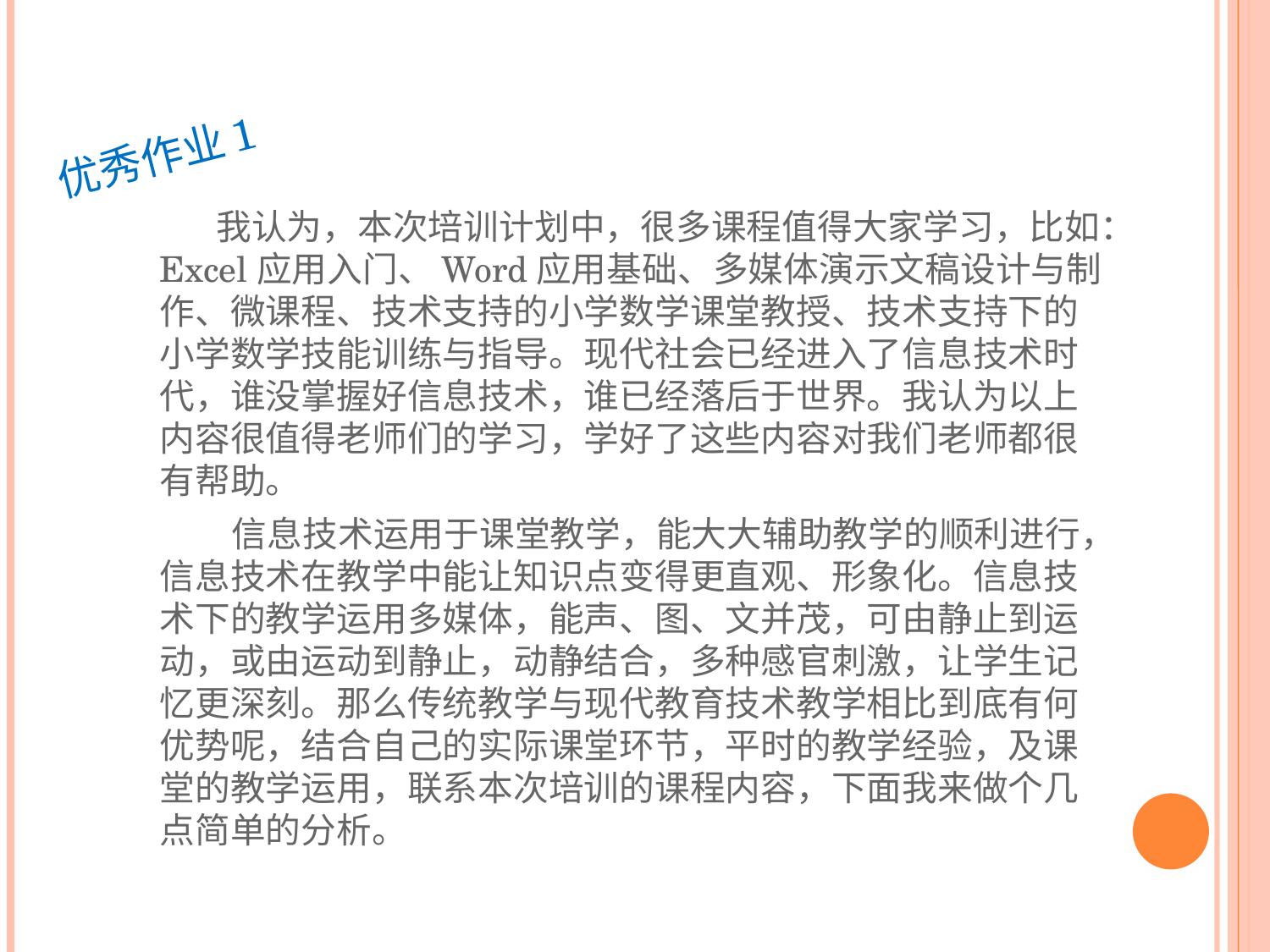

# 优秀作业1
我认为，本次培训计划中，很多课程值得大家学习，比如：Excel应用入门、Word应用基础、多媒体演示文稿设计与制作、微课程、技术支持的小学数学课堂教授、技术支持下的小学数学技能训练与指导。现代社会已经进入了信息技术时代，谁没掌握好信息技术，谁已经落后于世界。我认为以上内容很值得老师们的学习，学好了这些内容对我们老师都很有帮助。
             信息技术运用于课堂教学，能大大辅助教学的顺利进行，信息技术在教学中能让知识点变得更直观、形象化。信息技术下的教学运用多媒体，能声、图、文并茂，可由静止到运动，或由运动到静止，动静结合，多种感官刺激，让学生记忆更深刻。那么传统教学与现代教育技术教学相比到底有何优势呢，结合自己的实际课堂环节，平时的教学经验，及课堂的教学运用，联系本次培训的课程内容，下面我来做个几点简单的分析。